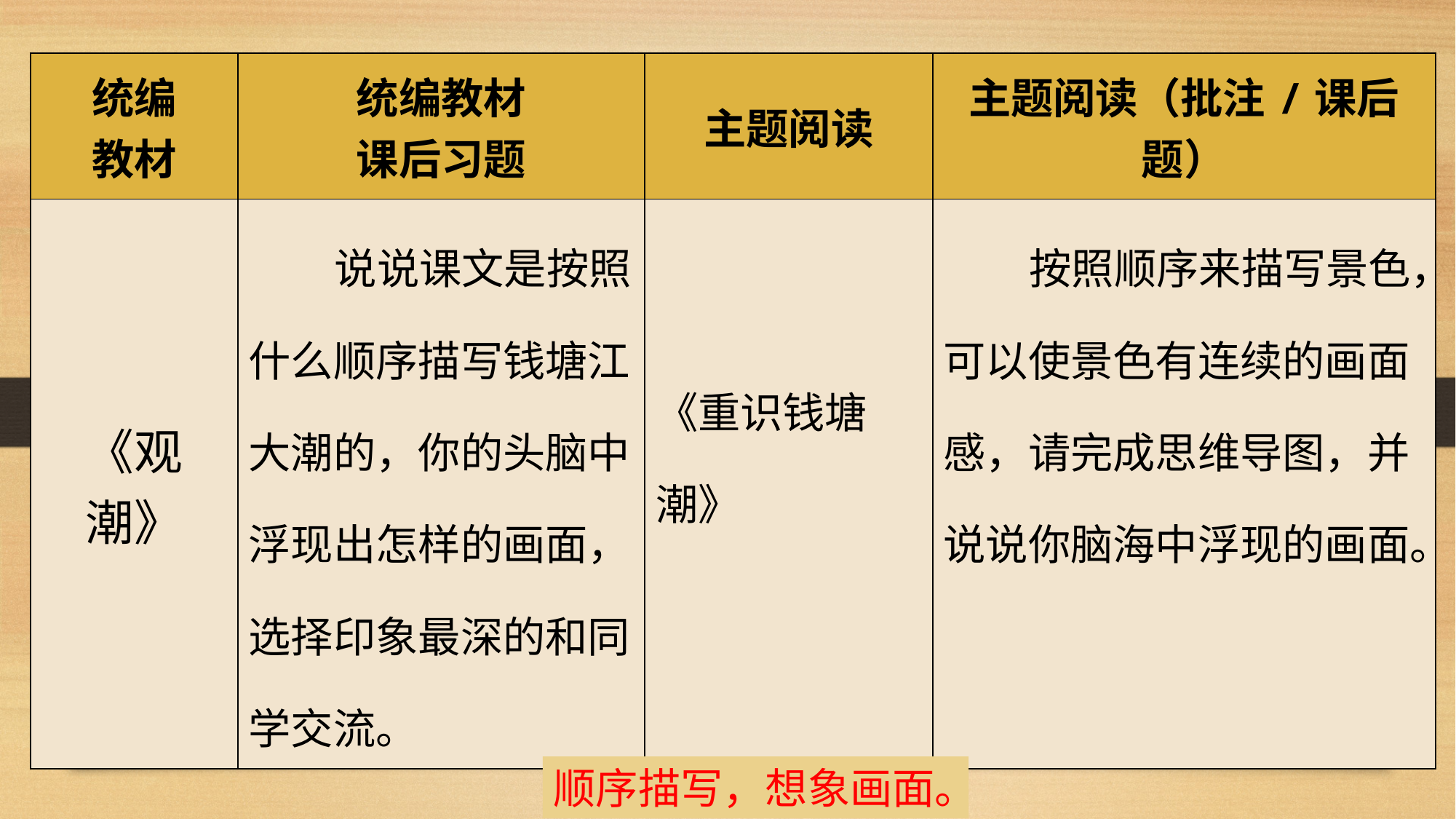

| 统编 教材 | 统编教材 课后习题 | 主题阅读 | 主题阅读（批注/课后题） |
| --- | --- | --- | --- |
| 《观潮》 | 说说课文是按照什么顺序描写钱塘江大潮的，你的头脑中浮现出怎样的画面，选择印象最深的和同学交流。 | 《重识钱塘潮》 | 按照顺序来描写景色，可以使景色有连续的画面感，请完成思维导图，并说说你脑海中浮现的画面。 |
顺序描写，想象画面。